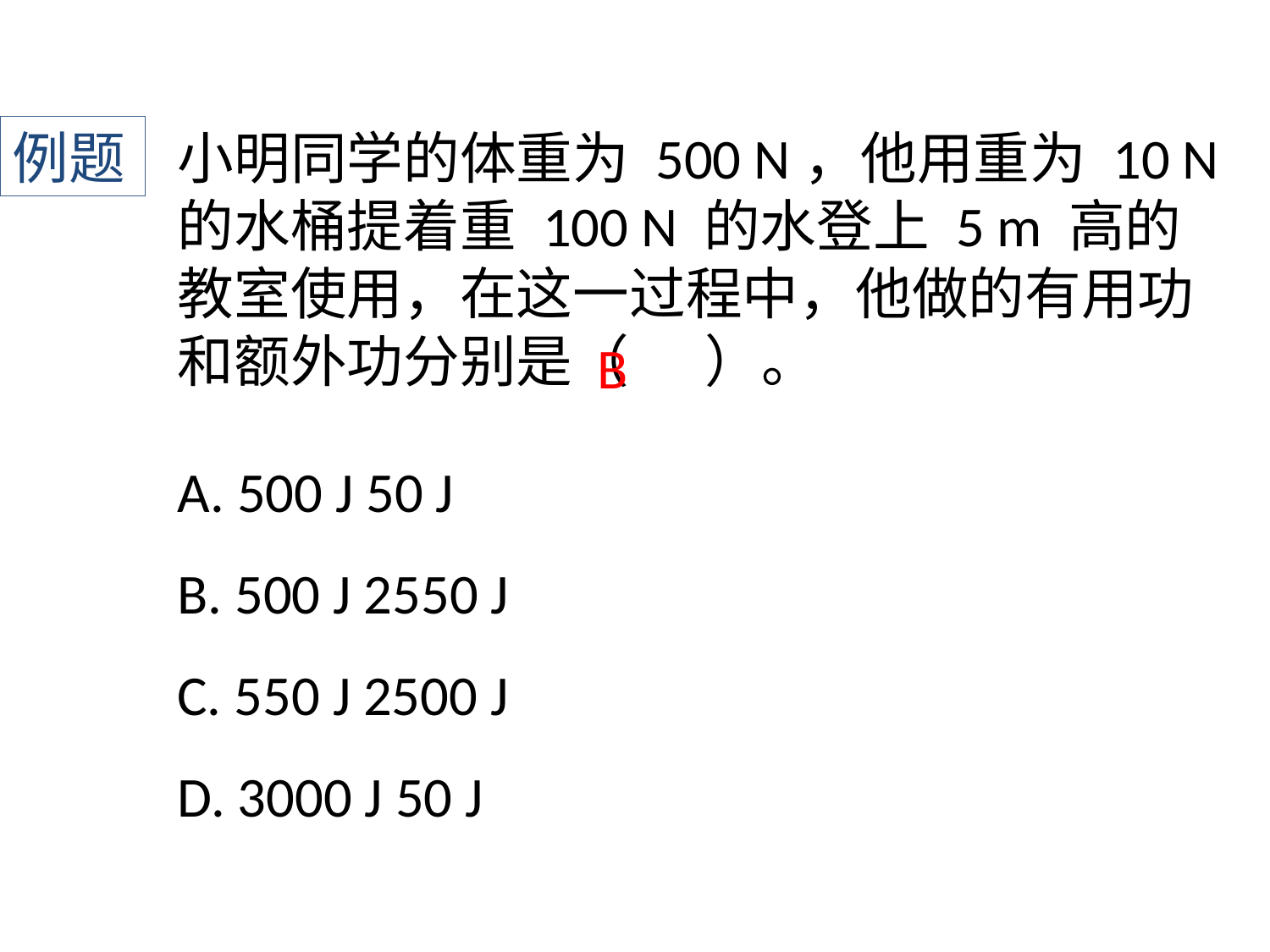

例题
小明同学的体重为 500 N，他用重为 10 N 的水桶提着重 100 N 的水登上 5 m 高的教室使用，在这一过程中，他做的有用功和额外功分别是（      ）。
B
A. 500 J 50 J
B. 500 J 2550 J
C. 550 J 2500 J
D. 3000 J 50 J